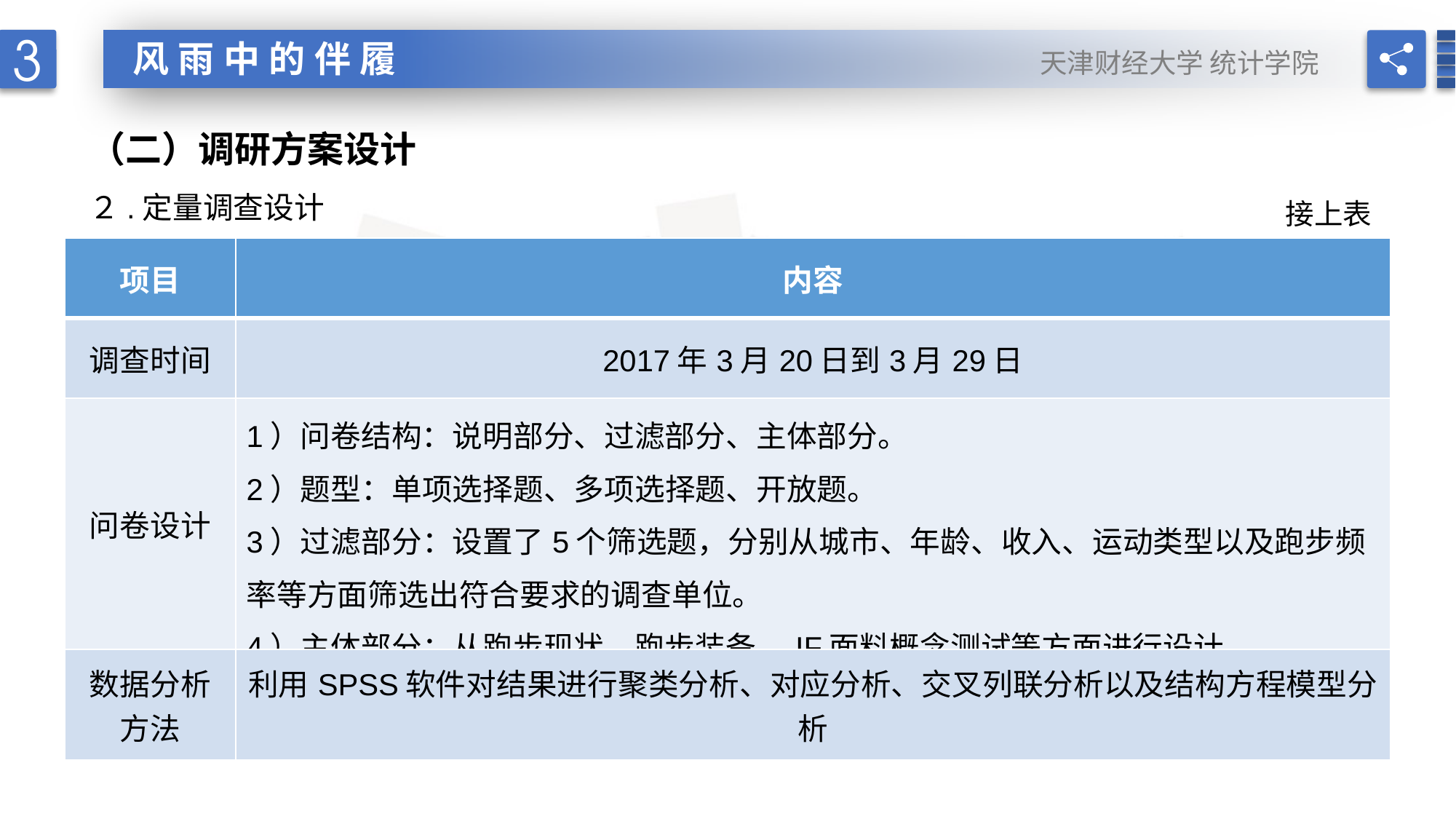

3

天津财经大学 统计学院

风雨中的伴履
（二）调研方案设计
２.定量调查设计
接上表
| 项目 | 内容 |
| --- | --- |
| 调查时间 | 2017年3月20日到3月29日 |
| 问卷设计 | 1）问卷结构：说明部分、过滤部分、主体部分。 2）题型：单项选择题、多项选择题、开放题。 3）过滤部分：设置了5个筛选题，分别从城市、年龄、收入、运动类型以及跑步频率等方面筛选出符合要求的调查单位。 4）主体部分：从跑步现状、跑步装备、IF面料概念测试等方面进行设计。 |
| 数据分析方法 | 利用SPSS软件对结果进行聚类分析、对应分析、交叉列联分析以及结构方程模型分析 |